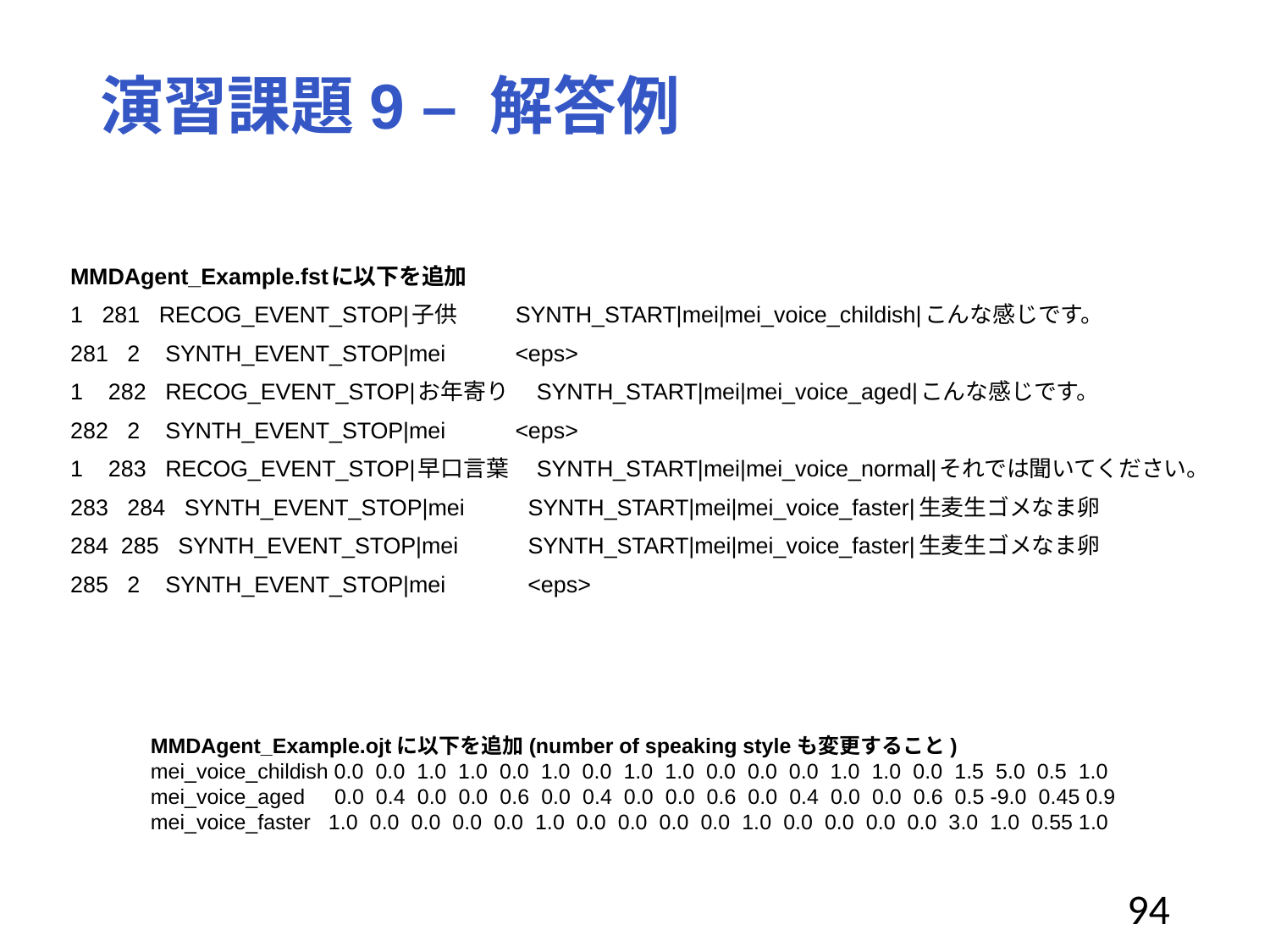

# 演習課題9 – 解答例
MMDAgent_Example.fstに以下を追加
1   281   RECOG_EVENT_STOP|子供           SYNTH_START|mei|mei_voice_childish|こんな感じです。
281   2    SYNTH_EVENT_STOP|mei           <eps>
1    282   RECOG_EVENT_STOP|お年寄り     SYNTH_START|mei|mei_voice_aged|こんな感じです。
282   2    SYNTH_EVENT_STOP|mei           <eps>
1    283   RECOG_EVENT_STOP|早口言葉     SYNTH_START|mei|mei_voice_normal|それでは聞いてください。
283   284   SYNTH_EVENT_STOP|mei          SYNTH_START|mei|mei_voice_faster|生麦生ゴメなま卵
284  285   SYNTH_EVENT_STOP|mei           SYNTH_START|mei|mei_voice_faster|生麦生ゴメなま卵
285   2    SYNTH_EVENT_STOP|mei             <eps>
MMDAgent_Example.ojtに以下を追加(number of speaking styleも変更すること)
mei_voice_childish 0.0  0.0  1.0  1.0  0.0  1.0  0.0  1.0  1.0  0.0  0.0  0.0  1.0  1.0  0.0  1.5  5.0  0.5  1.0
mei_voice_aged     0.0  0.4  0.0  0.0  0.6  0.0  0.4  0.0  0.0  0.6  0.0  0.4  0.0  0.0  0.6  0.5 -9.0  0.45 0.9
mei_voice_faster   1.0  0.0  0.0  0.0  0.0  1.0  0.0  0.0  0.0  0.0  1.0  0.0  0.0  0.0  0.0  3.0  1.0  0.55 1.0
94